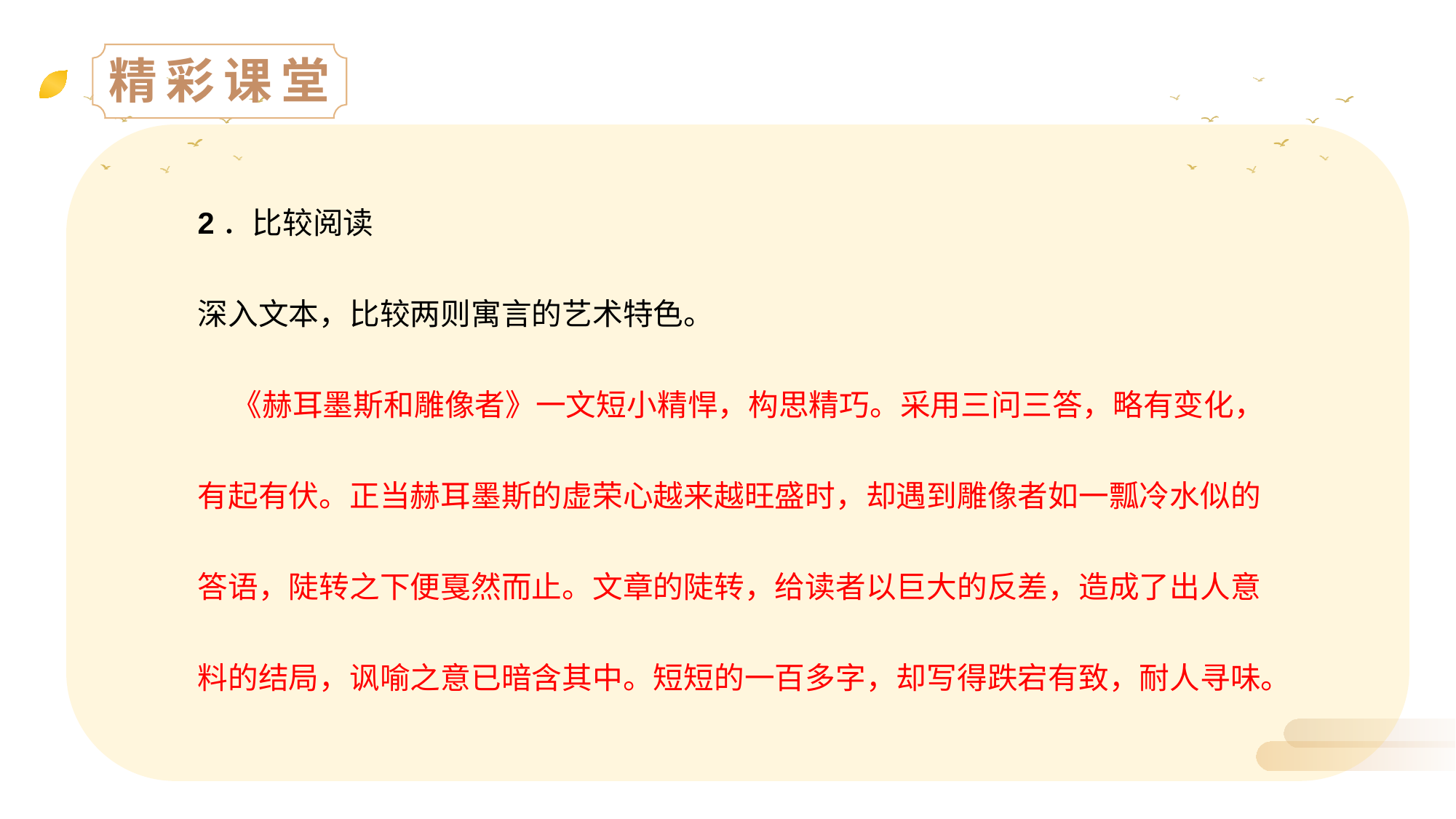

精彩课堂
2．比较阅读
深入文本，比较两则寓言的艺术特色。
    《赫耳墨斯和雕像者》一文短小精悍，构思精巧。采用三问三答，略有变化，有起有伏。正当赫耳墨斯的虚荣心越来越旺盛时，却遇到雕像者如一瓢冷水似的答语，陡转之下便戛然而止。文章的陡转，给读者以巨大的反差，造成了出人意料的结局，讽喻之意已暗含其中。短短的一百多字，却写得跌宕有致，耐人寻味。